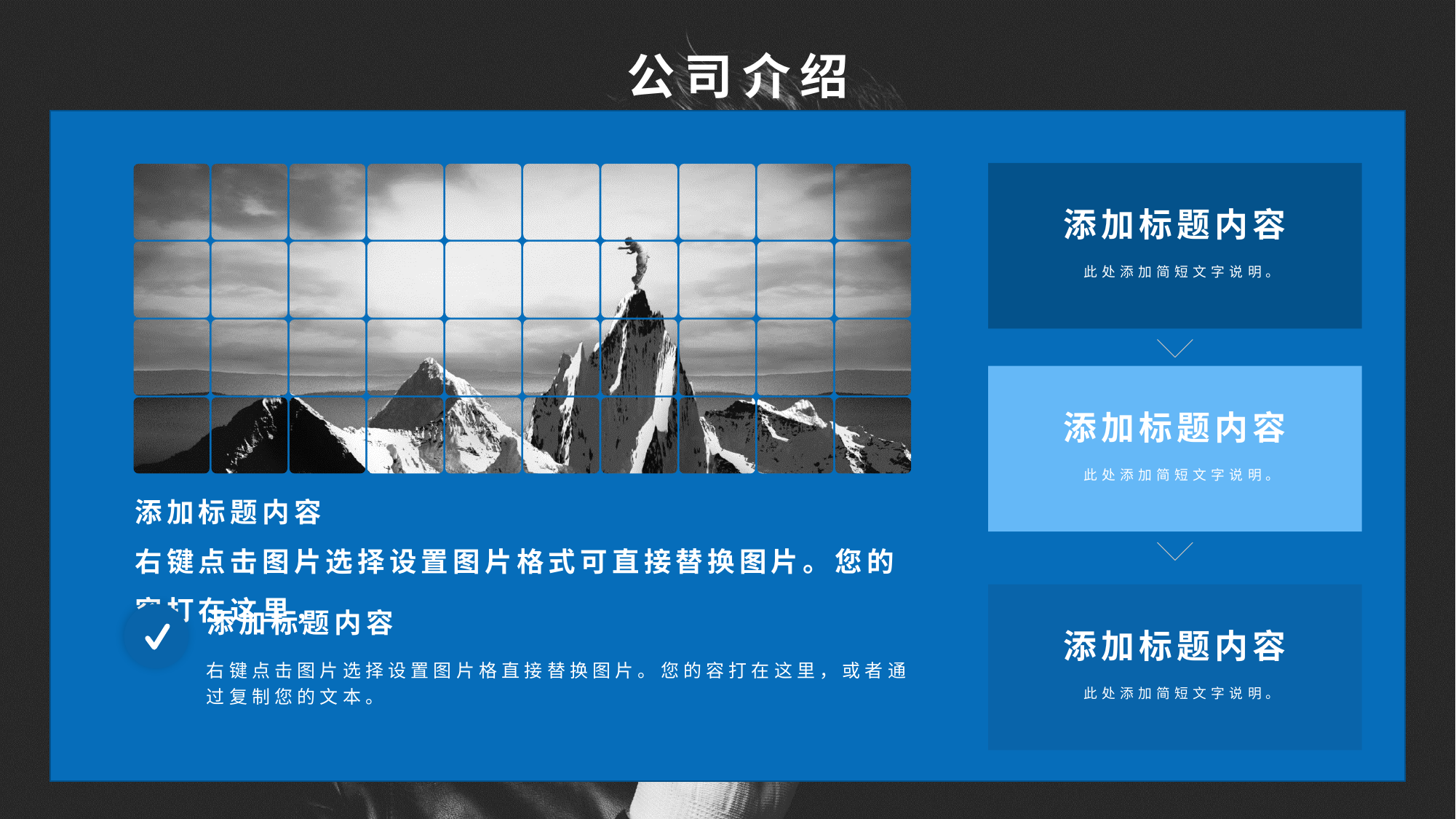

公司介绍

添加标题内容
此处添加简短文字说明。

添加标题内容
此处添加简短文字说明。
添加标题内容
右键点击图片选择设置图片格式可直接替换图片。您的容打在这里，

添加标题内容
此处添加简短文字说明。
添加标题内容

右键点击图片选择设置图片格直接替换图片。您的容打在这里，或者通过复制您的文本。